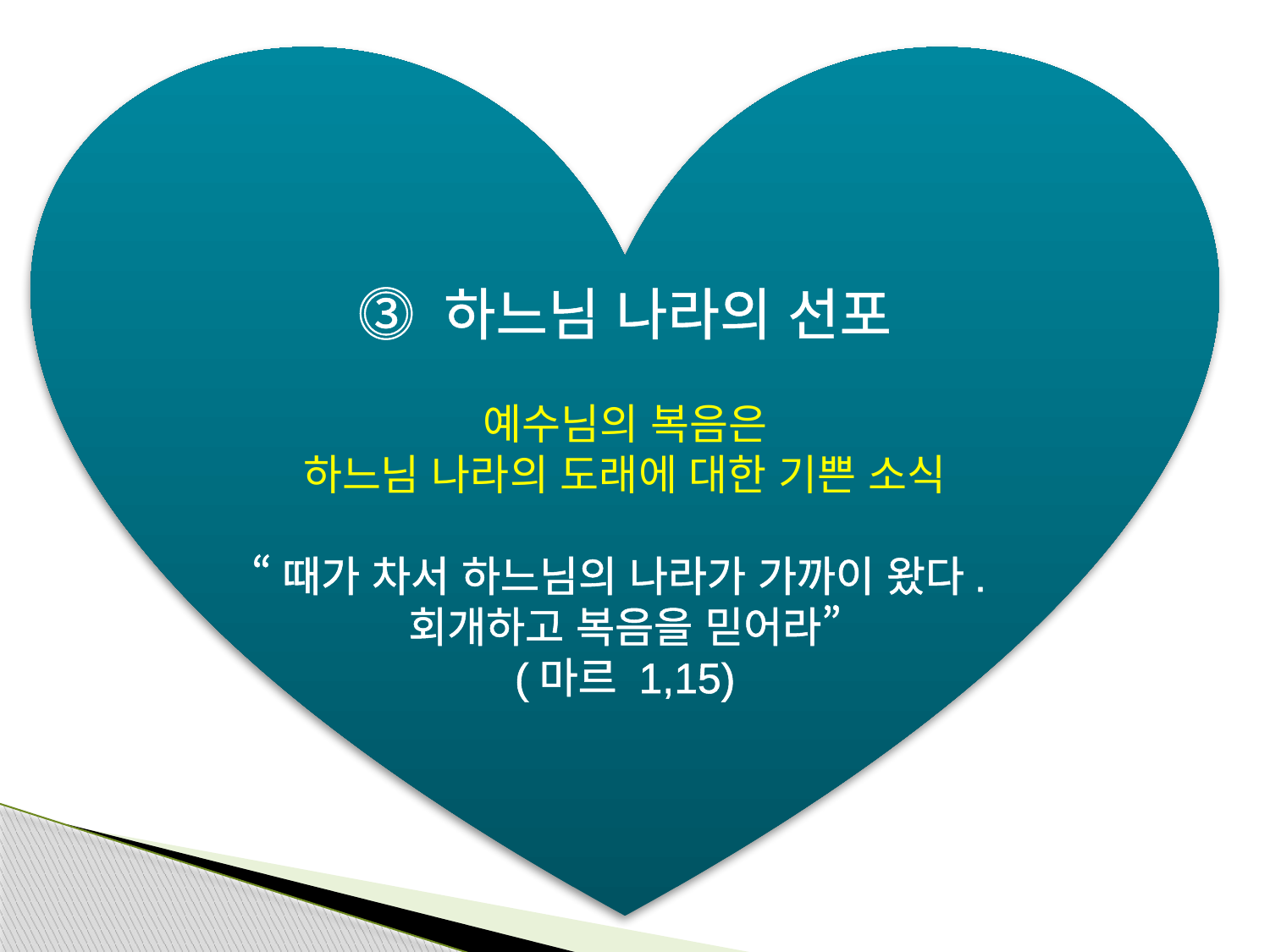

⓷ 하느님 나라의 선포

예수님의 복음은
하느님 나라의 도래에 대한 기쁜 소식

“때가 차서 하느님의 나라가 가까이 왔다.
회개하고 복음을 믿어라”
(마르 1,15)